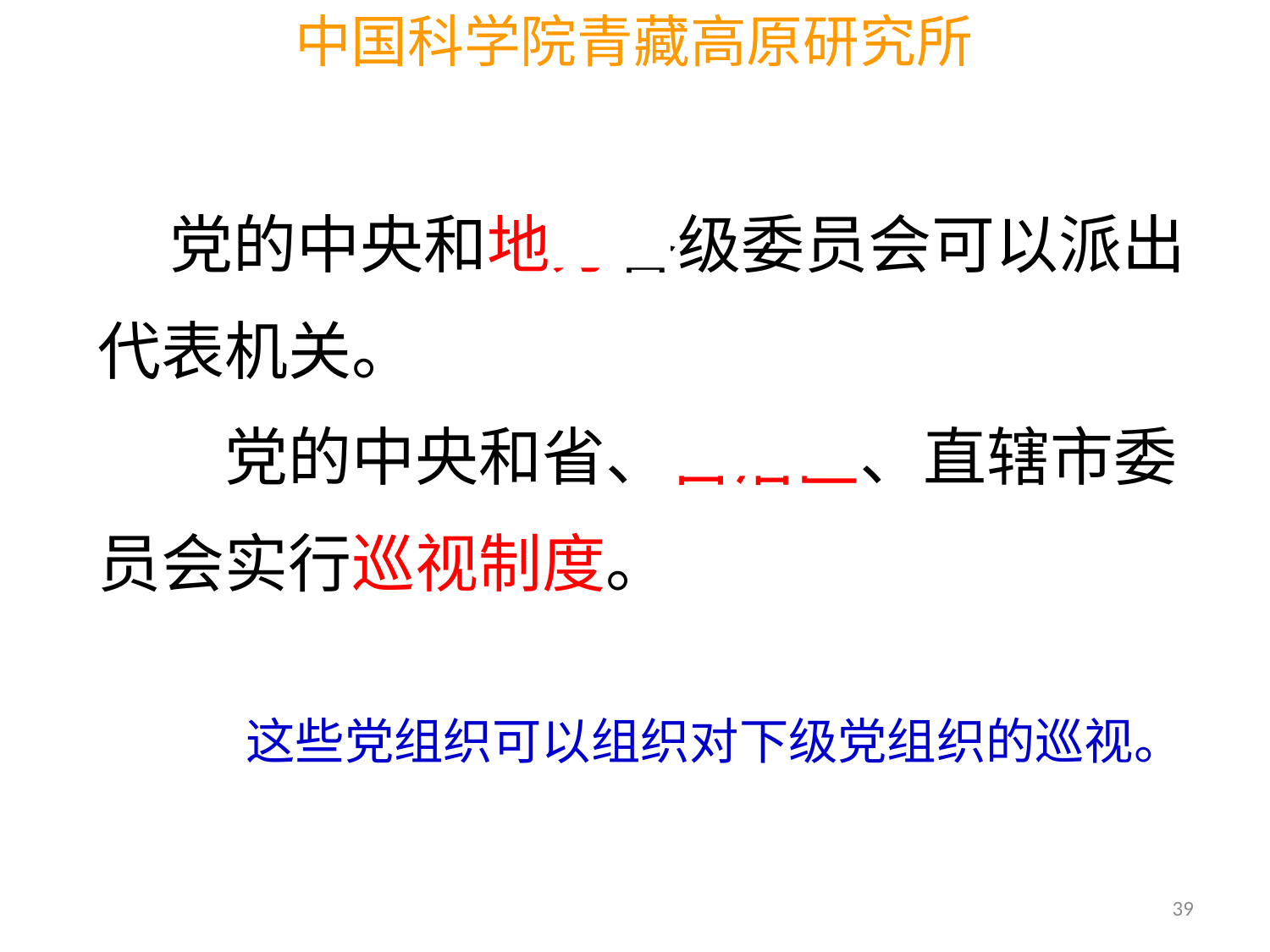

# 党的中央和地方各级委员会可以派出代表机关。 　　党的中央和省、自治区、直辖市委员会实行巡视制度。

这些党组织可以组织对下级党组织的巡视。
39